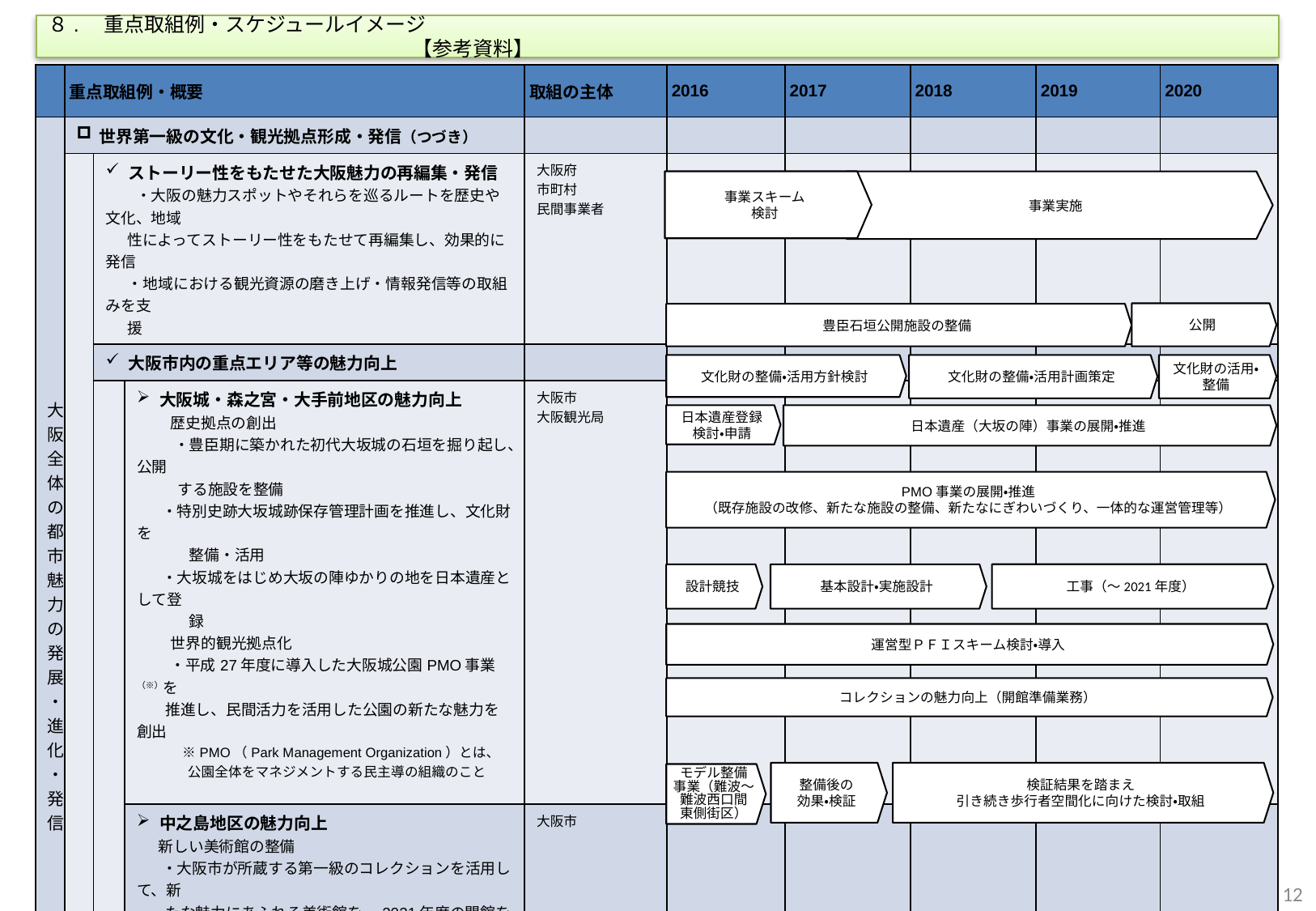

８.　重点取組例・スケジュールイメージ　　　　　　　　　　　　　　　　　　　　　　　　　　　　　　　　　　　　　　　　　　　　　　　　　　　　　　　　　　　【参考資料】
|  | 重点取組例・概要 |  |  | 取組の主体 | 2016 | 2017 | 2018 | 2019 | 2020 |
| --- | --- | --- | --- | --- | --- | --- | --- | --- | --- |
| 大阪全体の都市魅力の発展・進化・発信 | 世界第一級の文化・観光拠点形成・発信（つづき） |  |  |  |  |  |  |  |  |
|  |  | ストーリー性をもたせた大阪魅力の再編集・発信 　　・大阪の魅力スポットやそれらを巡るルートを歴史や文化、地域 性によってストーリー性をもたせて再編集し、効果的に発信 　 ・地域における観光資源の磨き上げ・情報発信等の取組みを支 援 |  | 大阪府 市町村 民間事業者 |  |  |  |  |  |
|  |  | 大阪市内の重点エリア等の魅力向上 |  |  |  |  |  |  |  |
|  |  |  | 大阪城・森之宮・大手前地区の魅力向上 　　 歴史拠点の創出 　　 ・豊臣期に築かれた初代大坂城の石垣を掘り起し、公開 　　 する施設を整備 ・特別史跡大坂城跡保存管理計画を推進し、文化財を 　　 　整備・活用 ・大坂城をはじめ大坂の陣ゆかりの地を日本遺産として登 　　　 録 　　 世界的観光拠点化 　 ・平成27年度に導入した大阪城公園PMO事業（※）を 推進し、民間活力を活用した公園の新たな魅力を創出 　 　 ※PMO（Park Management Organization）とは、 　 公園全体をマネジメントする民主導の組織のこと | 大阪市 大阪観光局 |  |  |  |  |  |
|  |  |  | 中之島地区の魅力向上 新しい美術館の整備 ・大阪市が所蔵する第一級のコレクションを活用して、新 たな魅力にあふれる美術館を、2021年度の開館を目指 して整備 | 大阪市 |  |  |  |  |  |
|  |  |  | 御堂筋地区の魅力向上 　　 御堂筋の空間再編 　 ・側道を利活用した御堂筋の歩行者空間化に向けた道 路空間の再編 | 大阪市 民間事業者 |  |  |  |  |  |
事業スキーム
検討
事業実施
公開
豊臣石垣公開施設の整備
文化財の整備・活用方針検討
文化財の整備・活用計画策定
文化財の活用・整備
日本遺産登録検討・申請
日本遺産（大坂の陣）事業の展開・推進
PMO事業の展開・推進
（既存施設の改修、新たな施設の整備、新たなにぎわいづくり、一体的な運営管理等）
工事（～2021年度）
基本設計・実施設計
設計競技
運営型ＰＦＩスキーム検討・導入
コレクションの魅力向上（開館準備業務）
整備後の
効果・検証
検証結果を踏まえ
引き続き歩行者空間化に向けた検討・取組
モデル整備
事業（難波～
難波西口間
東側街区）
12